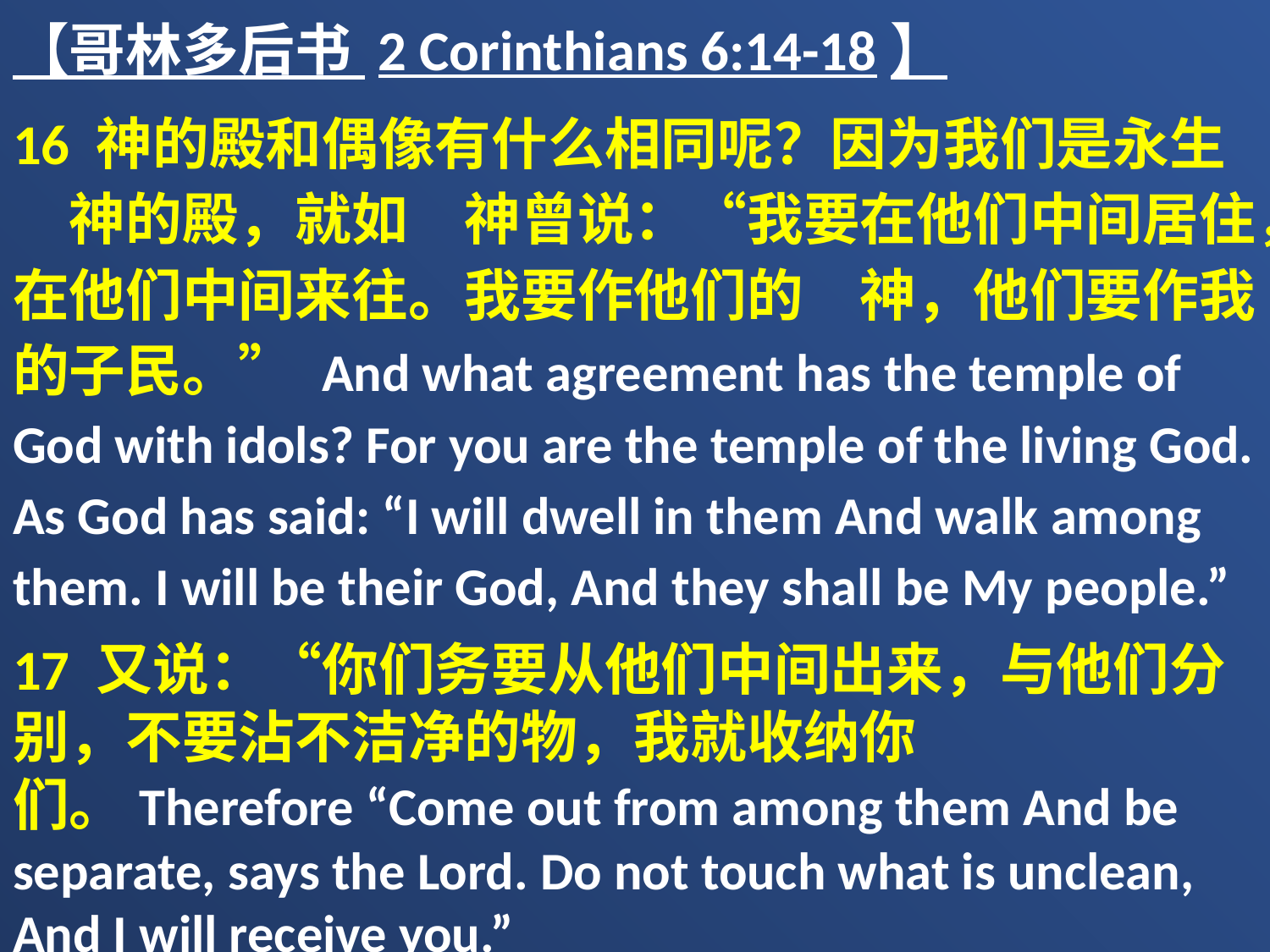

【哥林多后书 2 Corinthians 6:14-18】
16 神的殿和偶像有什么相同呢？因为我们是永生　神的殿，就如　神曾说：“我要在他们中间居住，在他们中间来往。我要作他们的　神，他们要作我的子民。” And what agreement has the temple of God with idols? For you are the temple of the living God. As God has said: “I will dwell in them And walk among them. I will be their God, And they shall be My people.”
17 又说：“你们务要从他们中间出来，与他们分别，不要沾不洁净的物，我就收纳你们。Therefore “Come out from among them And be separate, says the Lord. Do not touch what is unclean, And I will receive you.”